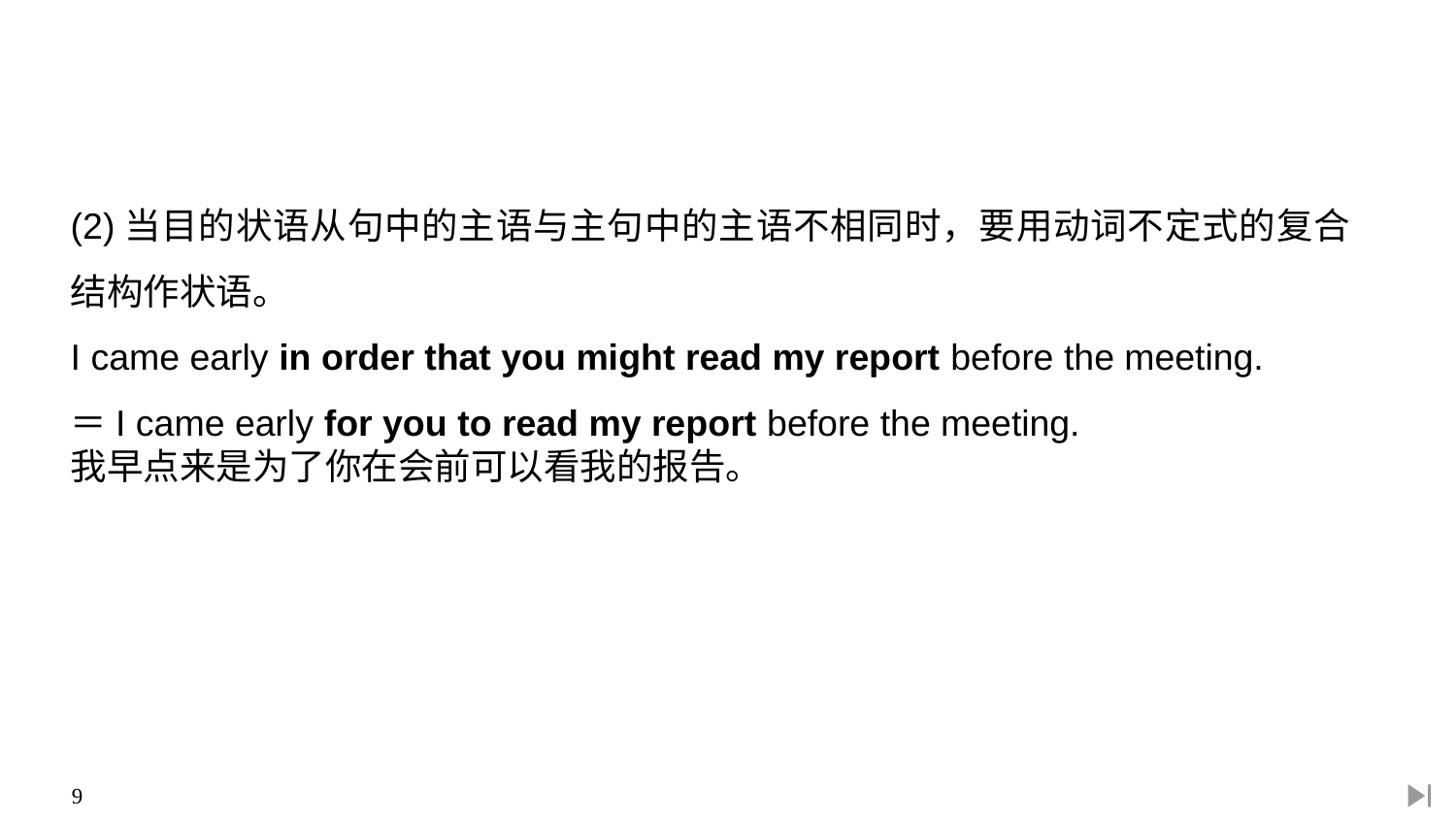

(2)当目的状语从句中的主语与主句中的主语不相同时，要用动词不定式的复合结构作状语。
I came early in order that you might read my report before the meeting.
＝I came early for you to read my report before the meeting.
我早点来是为了你在会前可以看我的报告。